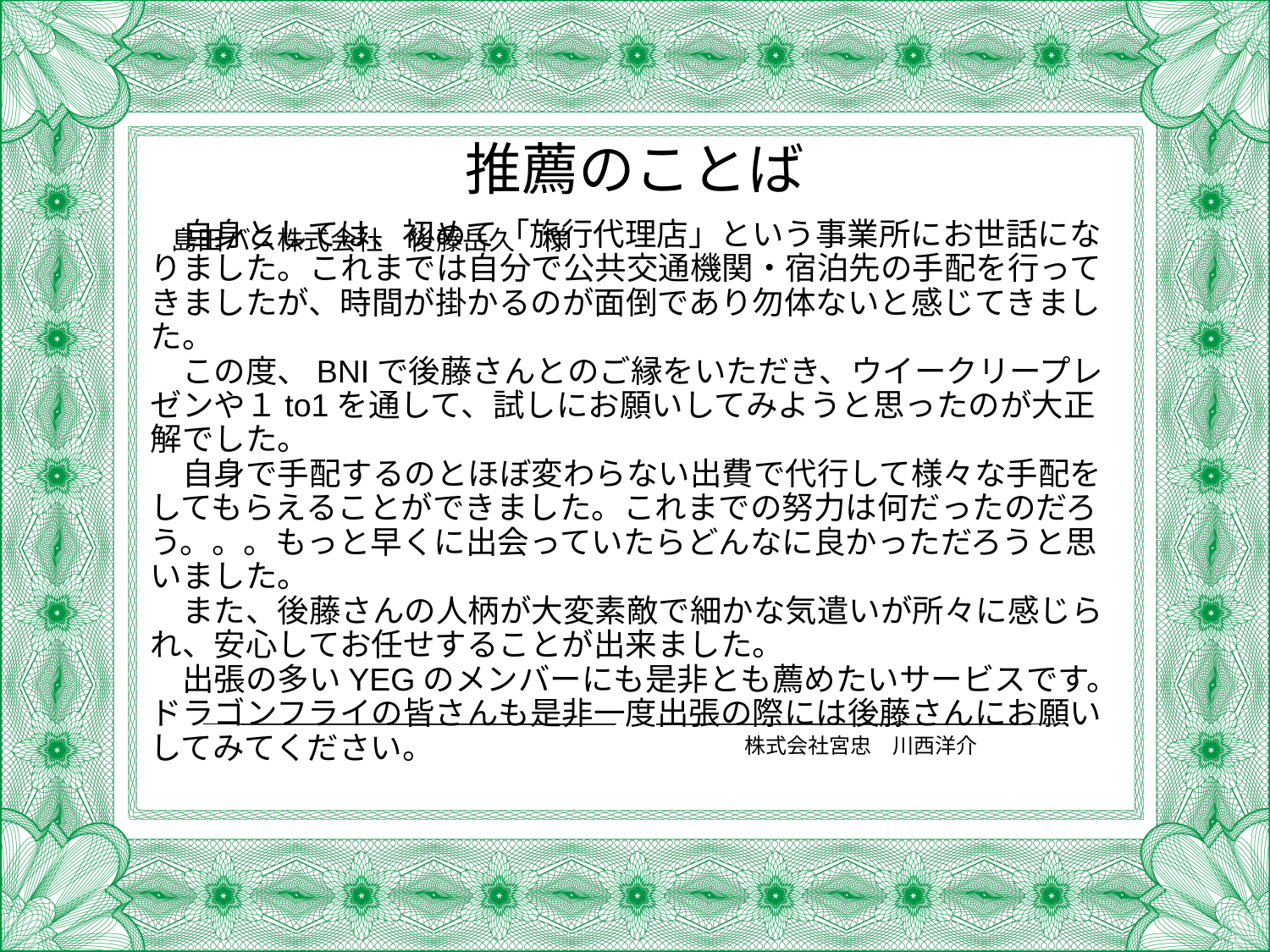

推薦のことば
島田バス株式会社　後藤岳久　様
　自身としては、初めて「旅行代理店」という事業所にお世話になりました。これまでは自分で公共交通機関・宿泊先の手配を行ってきましたが、時間が掛かるのが面倒であり勿体ないと感じてきました。
　この度、BNIで後藤さんとのご縁をいただき、ウイークリープレゼンや１to1を通して、試しにお願いしてみようと思ったのが大正解でした。
　自身で手配するのとほぼ変わらない出費で代行して様々な手配をしてもらえることができました。これまでの努力は何だったのだろう。。。もっと早くに出会っていたらどんなに良かっただろうと思いました。
　また、後藤さんの人柄が大変素敵で細かな気遣いが所々に感じられ、安心してお任せすることが出来ました。
　出張の多いYEGのメンバーにも是非とも薦めたいサービスです。ドラゴンフライの皆さんも是非一度出張の際には後藤さんにお願いしてみてください。
株式会社宮忠　川西洋介